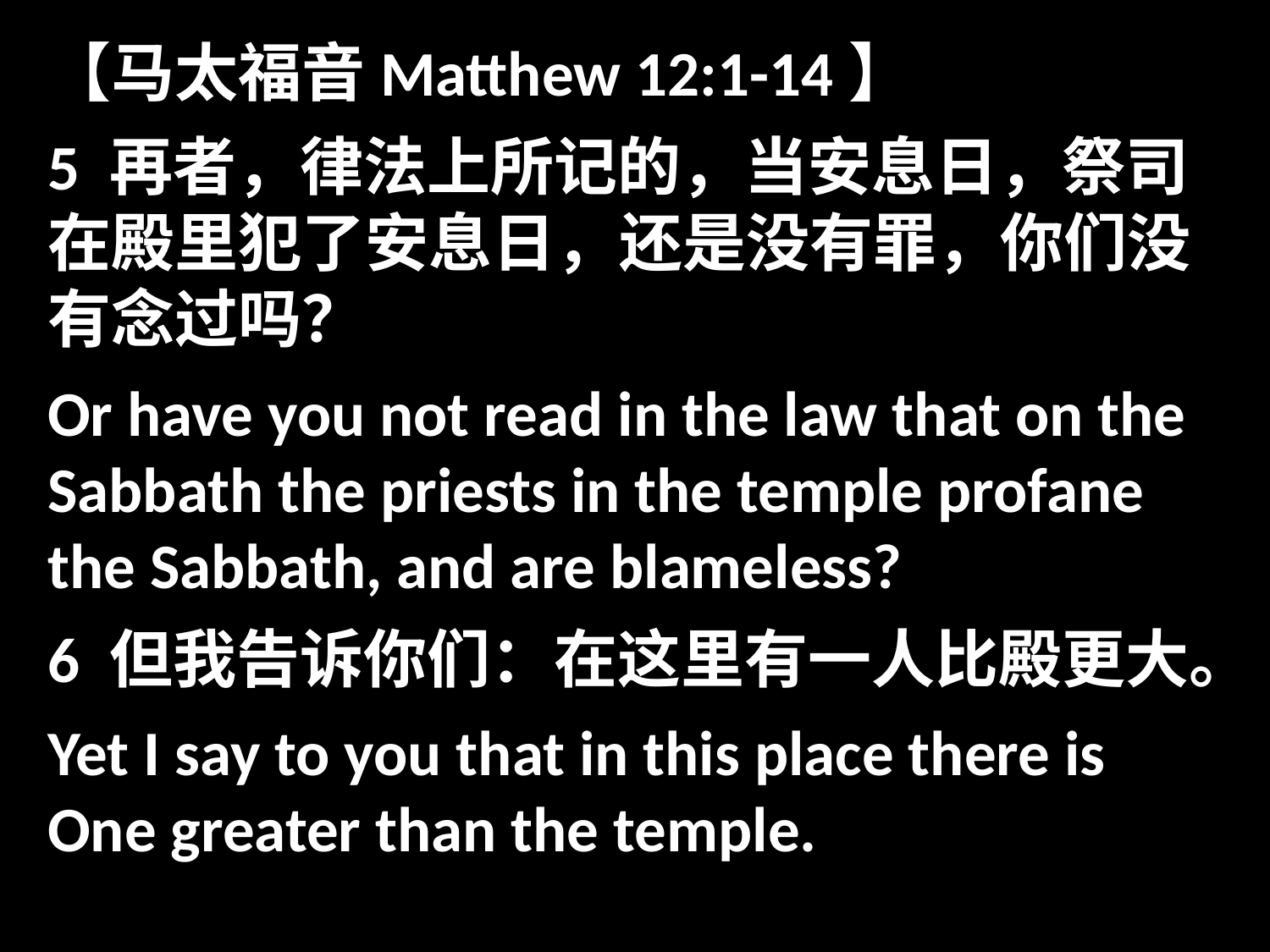

【马太福音Matthew 12:1-14】
5 再者，律法上所记的，当安息日，祭司在殿里犯了安息日，还是没有罪，你们没有念过吗？
Or have you not read in the law that on the Sabbath the priests in the temple profane the Sabbath, and are blameless?
6 但我告诉你们：在这里有一人比殿更大。
Yet I say to you that in this place there is One greater than the temple.